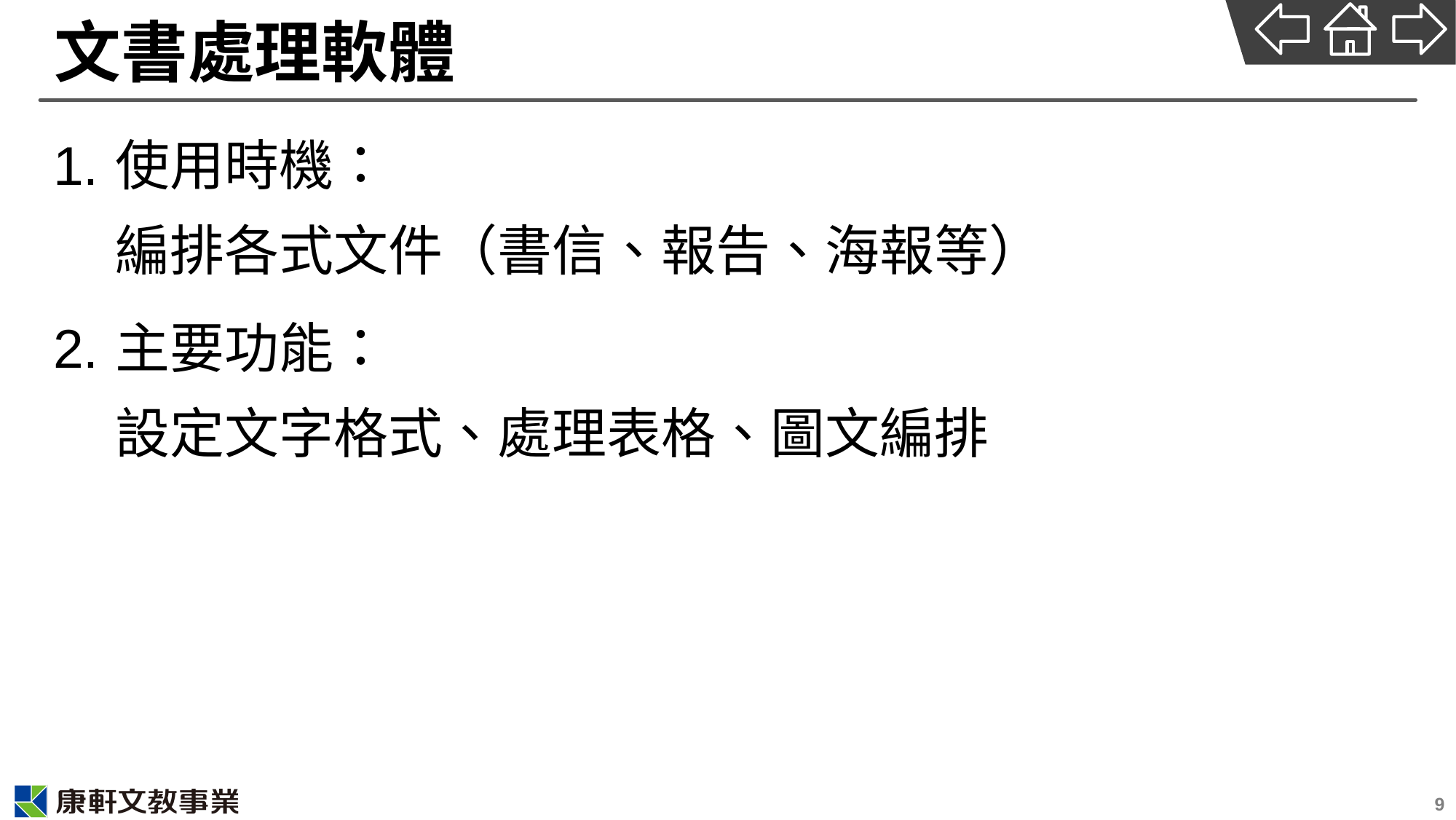

# 文書處理軟體
使用時機：
編排各式文件（書信、報告、海報等）
主要功能：
設定文字格式、處理表格、圖文編排

9